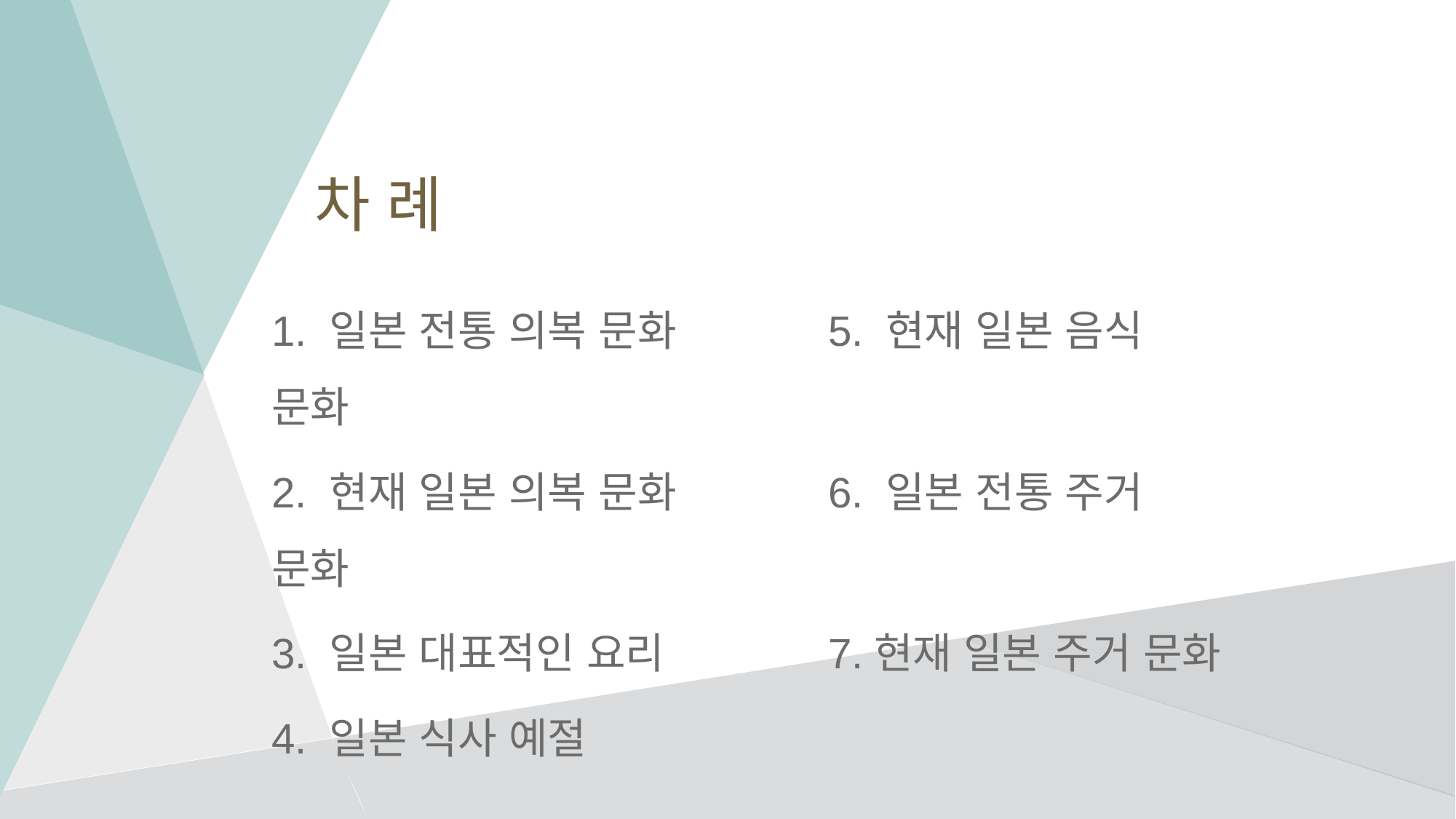

# 차 례

1. 일본 전통 의복 문화            5. 현재 일본 음식 문화
2. 현재 일본 의복 문화            6. 일본 전통 주거 문화
3. 일본 대표적인 요리             7.현재 일본 주거 문화
4. 일본 식사 예절